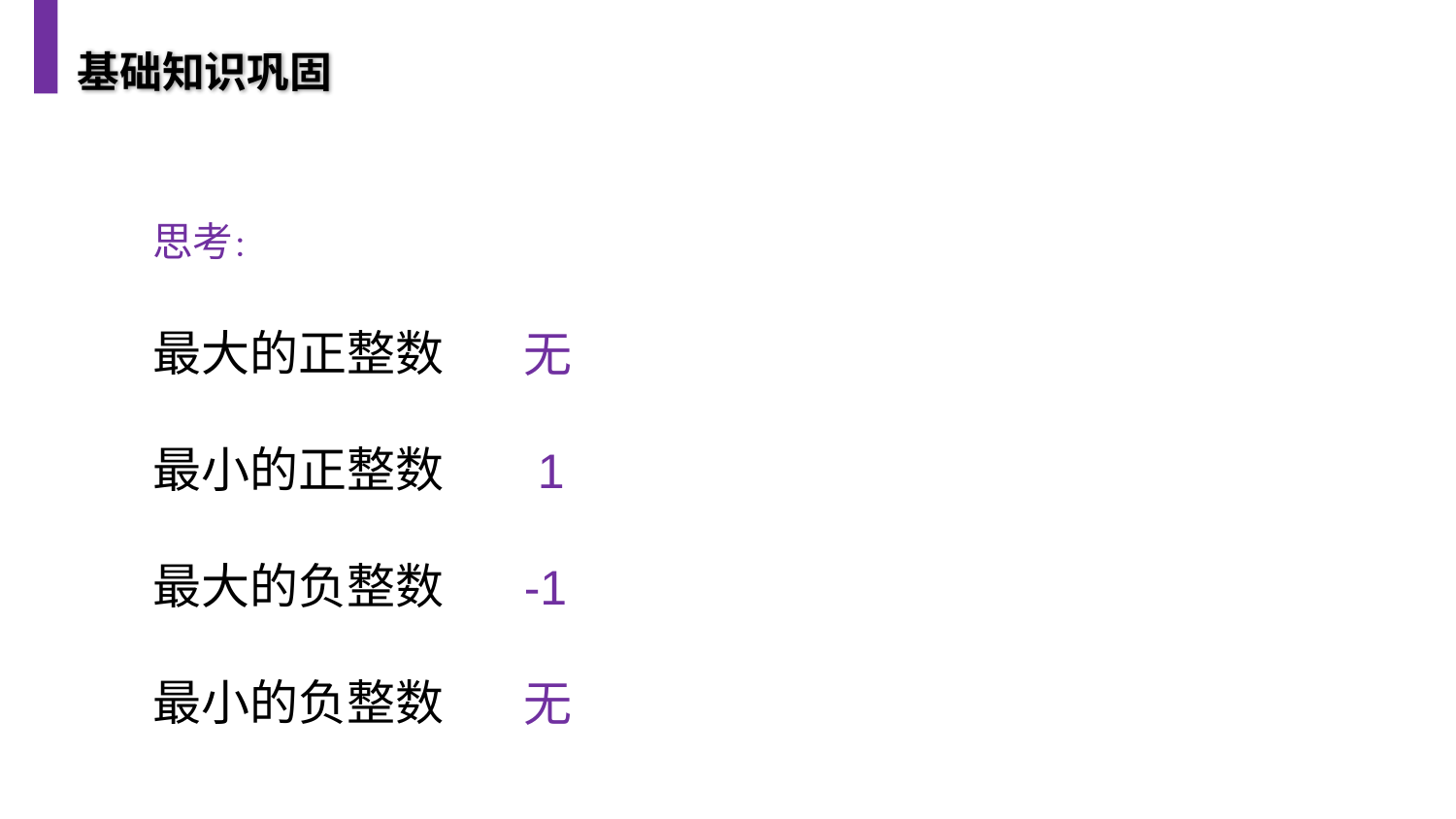

基础知识巩固
思考：
最大的正整数
最小的正整数
最大的负整数
最小的负整数
无
 1
-1
无